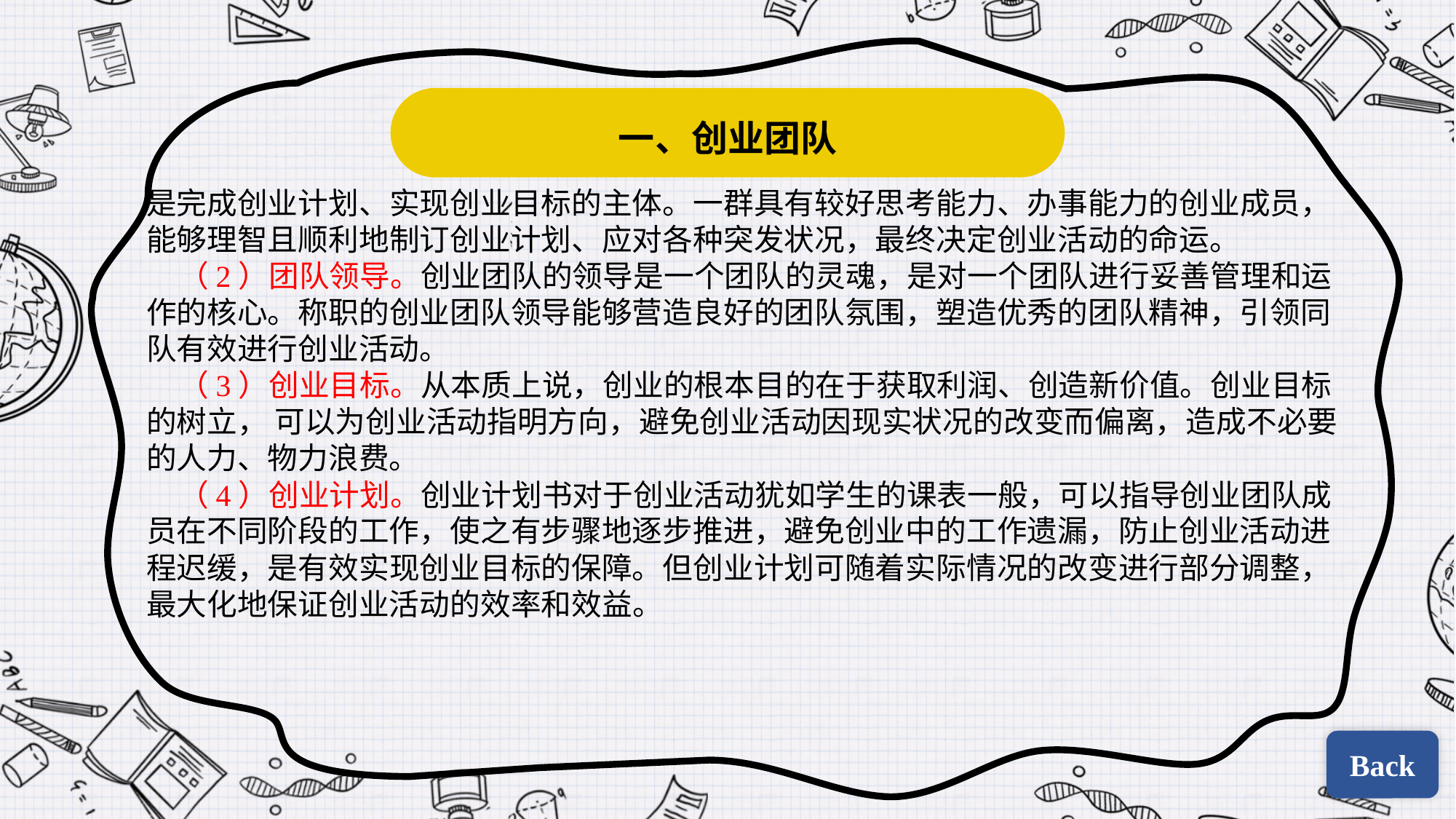

一、创业团队
是完成创业计划、实现创业目标的主体。一群具有较好思考能力、办事能力的创业成员，能够理智且顺利地制订创业计划、应对各种突发状况，最终决定创业活动的命运。
（2）团队领导。创业团队的领导是一个团队的灵魂，是对一个团队进行妥善管理和运作的核心。称职的创业团队领导能够营造良好的团队氛围，塑造优秀的团队精神，引领同队有效进行创业活动。
（3）创业目标。从本质上说，创业的根本目的在于获取利润、创造新价值。创业目标的树立， 可以为创业活动指明方向，避免创业活动因现实状况的改变而偏离，造成不必要的人力、物力浪费。
（4）创业计划。创业计划书对于创业活动犹如学生的课表一般，可以指导创业团队成员在不同阶段的工作，使之有步骤地逐步推进，避免创业中的工作遗漏，防止创业活动进程迟缓，是有效实现创业目标的保障。但创业计划可随着实际情况的改变进行部分调整，最大化地保证创业活动的效率和效益。

Back